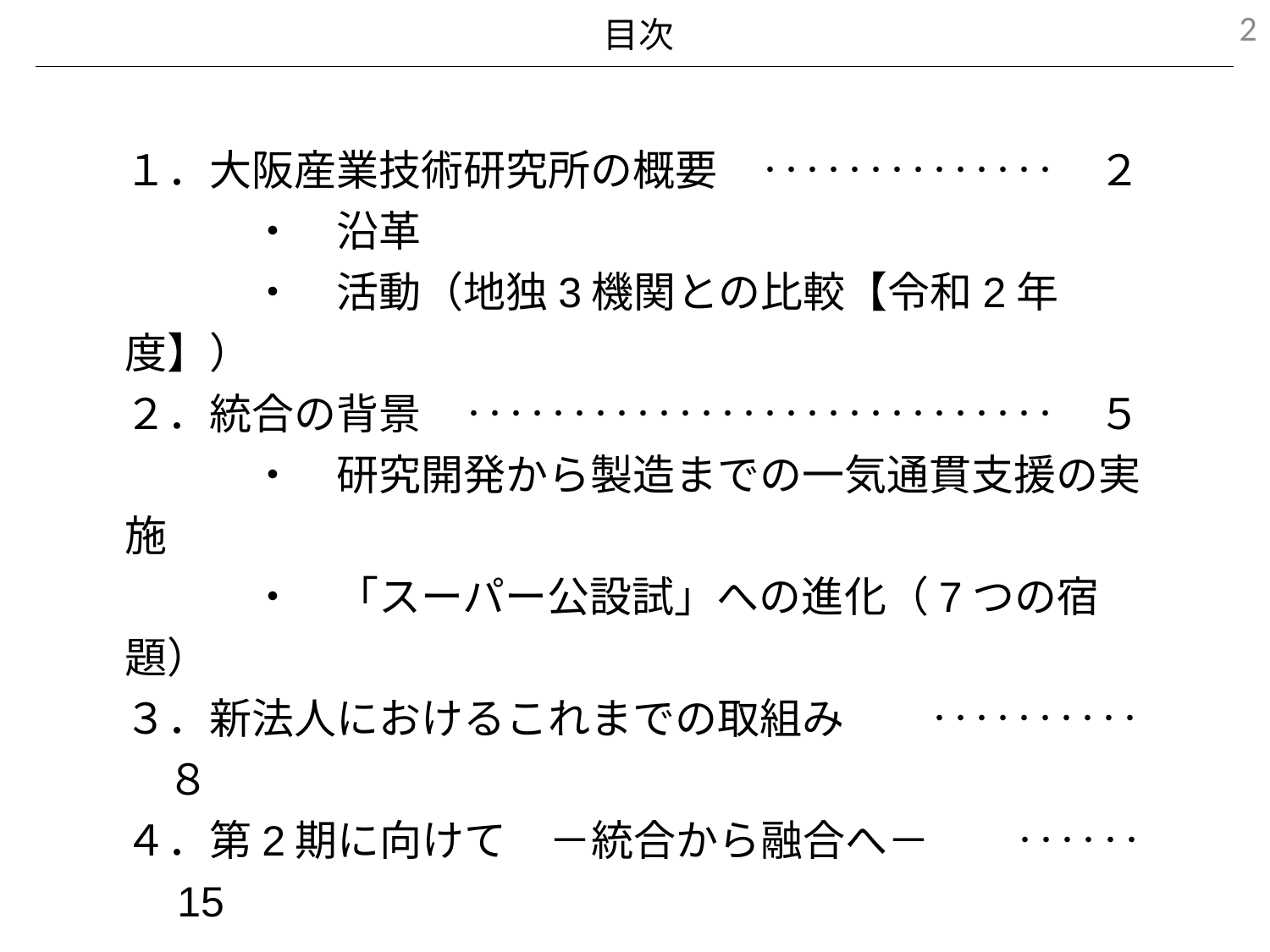

2
目次
１．大阪産業技術研究所の概要　‥‥‥‥‥‥‥　２
　　　・　沿革
　　　・　活動（地独3機関との比較【令和2年度】）
２．統合の背景　‥‥‥‥‥‥‥‥‥‥‥‥‥‥　５
　　　・　研究開発から製造までの一気通貫支援の実施
　　　・　「スーパー公設試」への進化（7つの宿題）
３．新法人におけるこれまでの取組み　　‥‥‥‥‥　８
４．第2期に向けて　－統合から融合へ－　　‥‥‥　15
その他　業績関係グラフ　 ‥‥‥‥‥‥‥‥‥‥‥　21

Appendix　‥‥‥‥‥‥‥‥‥‥‥‥‥‥‥‥　27